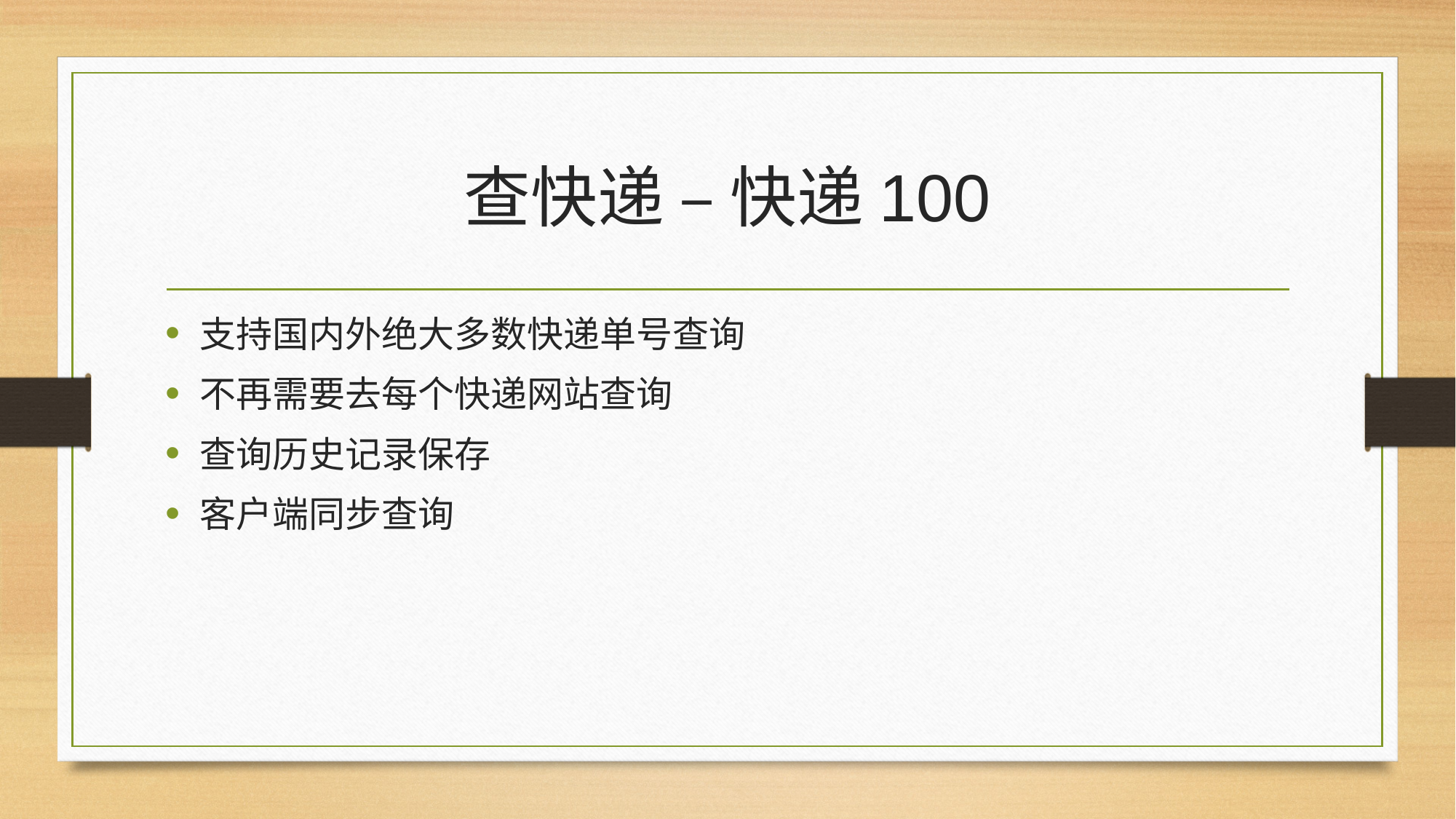

# 查快递 – 快递100
支持国内外绝大多数快递单号查询
不再需要去每个快递网站查询
查询历史记录保存
客户端同步查询